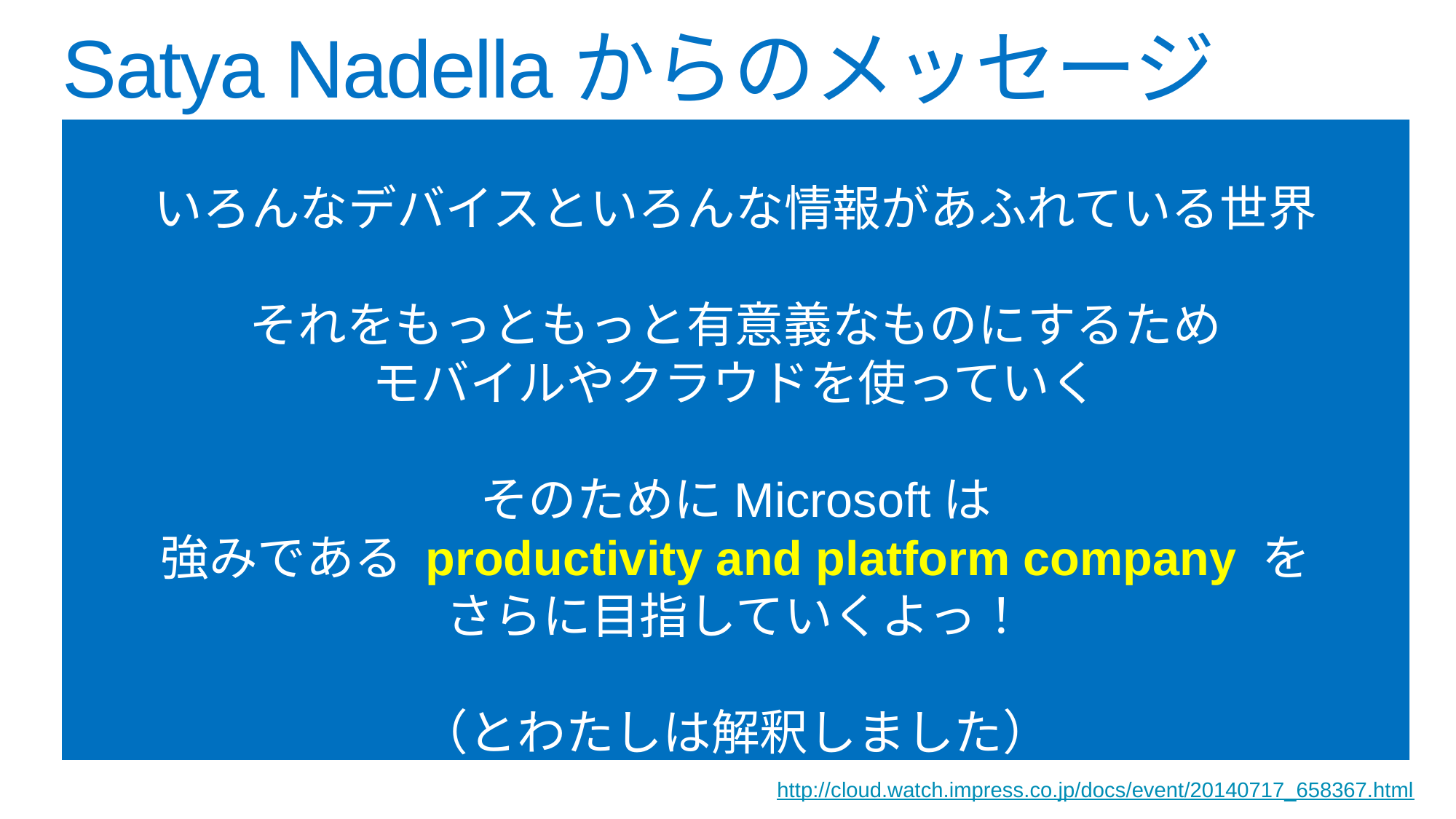

# Satya Nadellaからのメッセージ

いろんなデバイスといろんな情報があふれている世界

それをもっともっと有意義なものにするため
モバイルやクラウドを使っていく

そのためにMicrosoftは
強みである productivity and platform company を
さらに目指していくよっ！

（とわたしは解釈しました）
http://cloud.watch.impress.co.jp/docs/event/20140717_658367.html